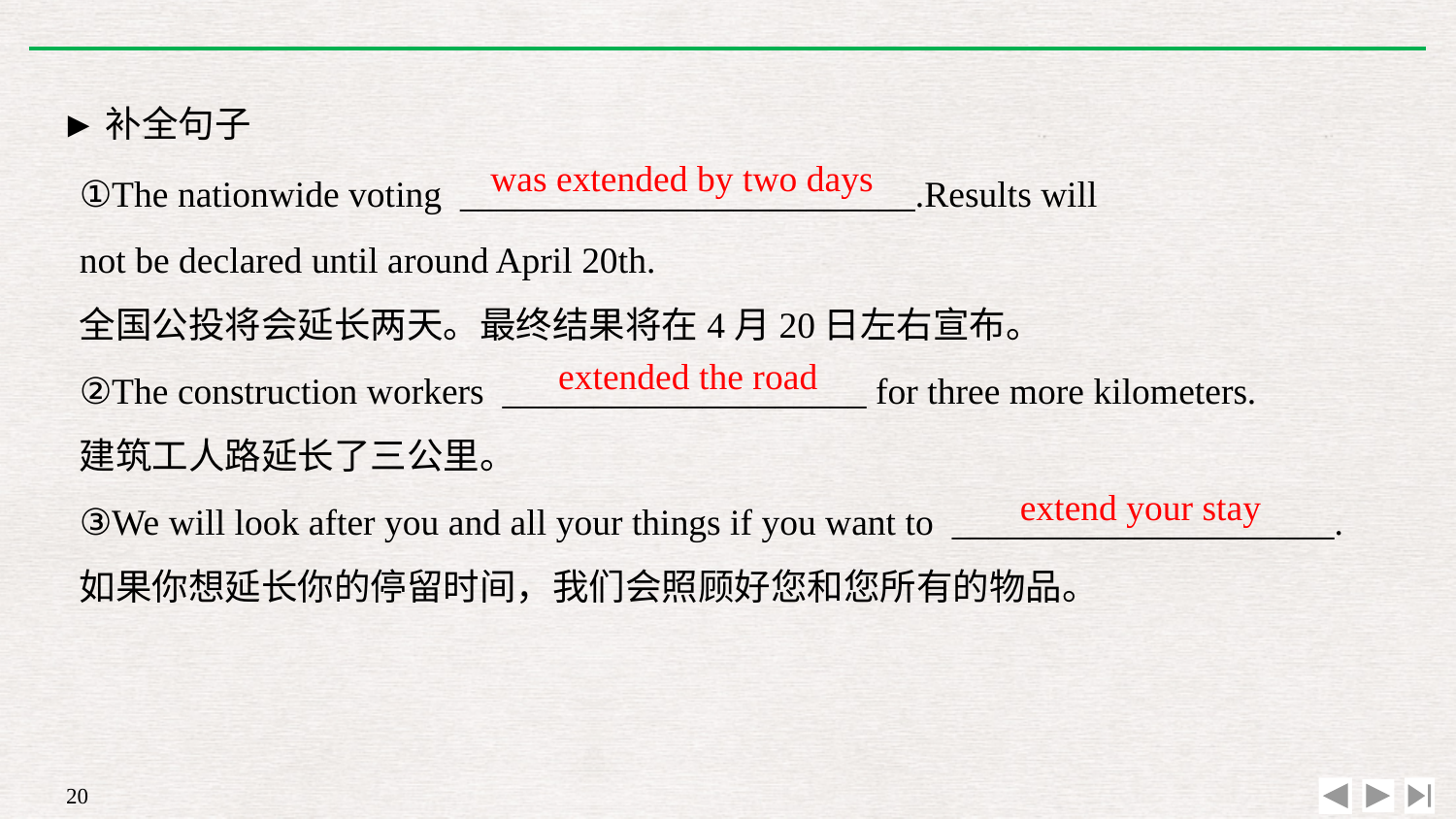

►补全句子
①The nationwide voting  _________________________.Results will
not be declared until around April 20th.
全国公投将会延长两天。最终结果将在4月20日左右宣布。
②The construction workers  ____________________ for three more kilometers.
建筑工人路延长了三公里。
③We will look after you and all your things if you want to  _____________________.
如果你想延长你的停留时间，我们会照顾好您和您所有的物品。
was extended by two days
extended the road
extend your stay